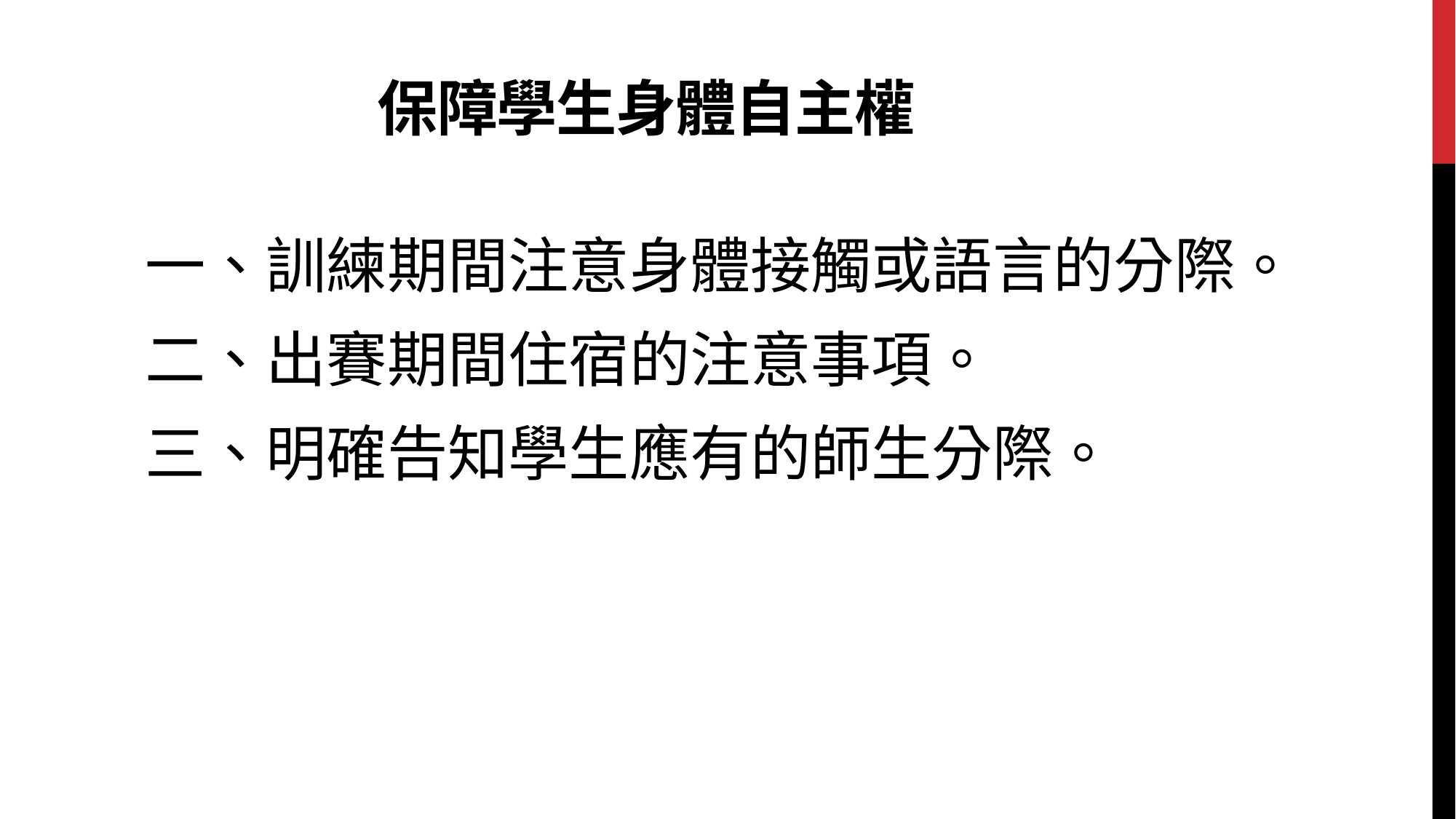

保障學生身體自主權
一、訓練期間注意身體接觸或語言的分際。
二、出賽期間住宿的注意事項。
三、明確告知學生應有的師生分際。